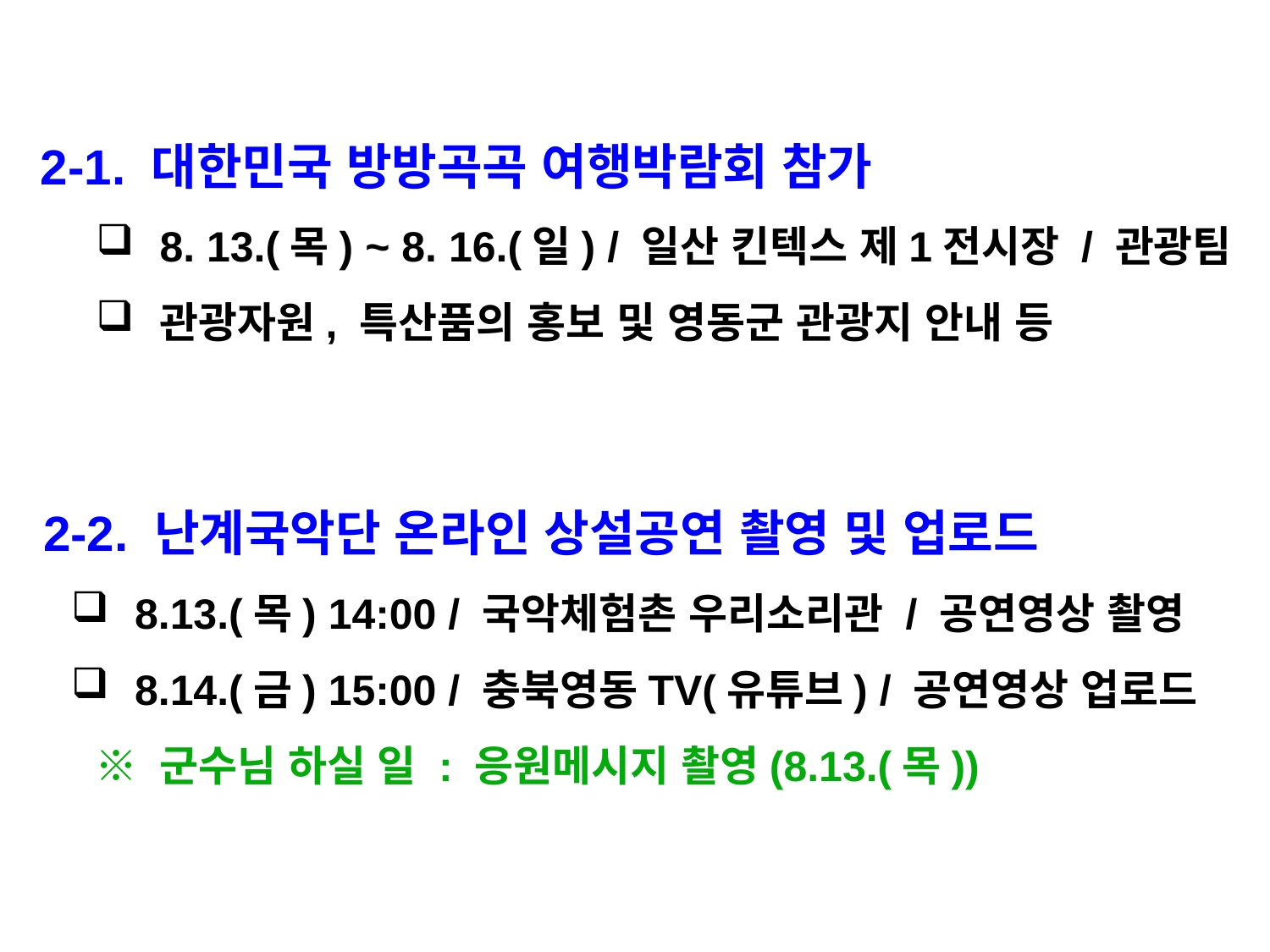

2-1. 대한민국 방방곡곡 여행박람회 참가
8. 13.(목) ~ 8. 16.(일) / 일산 킨텍스 제1전시장 / 관광팀
관광자원, 특산품의 홍보 및 영동군 관광지 안내 등
  2-2. 난계국악단 온라인 상설공연 촬영 및 업로드
8.13.(목) 14:00 / 국악체험촌 우리소리관 / 공연영상 촬영
8.14.(금) 15:00 / 충북영동TV(유튜브) / 공연영상 업로드
  ※ 군수님 하실 일 : 응원메시지 촬영(8.13.(목))